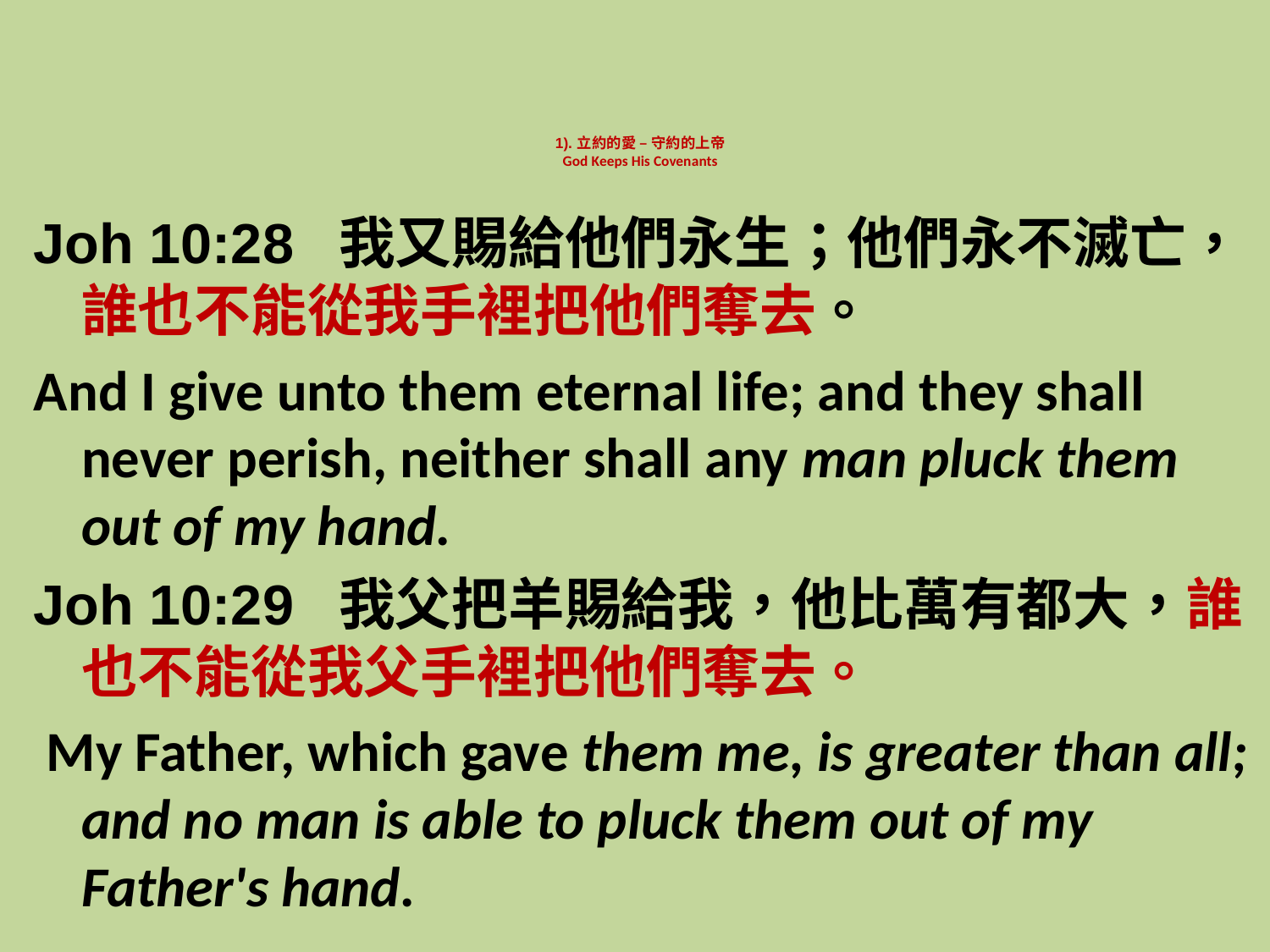

# 1). 立約的愛 – 守約的上帝 God Keeps His Covenants
Joh 10:28  我又賜給他們永生；他們永不滅亡，誰也不能從我手裡把他們奪去。
And I give unto them eternal life; and they shall never perish, neither shall any man pluck them out of my hand.
Joh 10:29  我父把羊賜給我，他比萬有都大，誰也不能從我父手裡把他們奪去。
 My Father, which gave them me, is greater than all; and no man is able to pluck them out of my Father's hand.